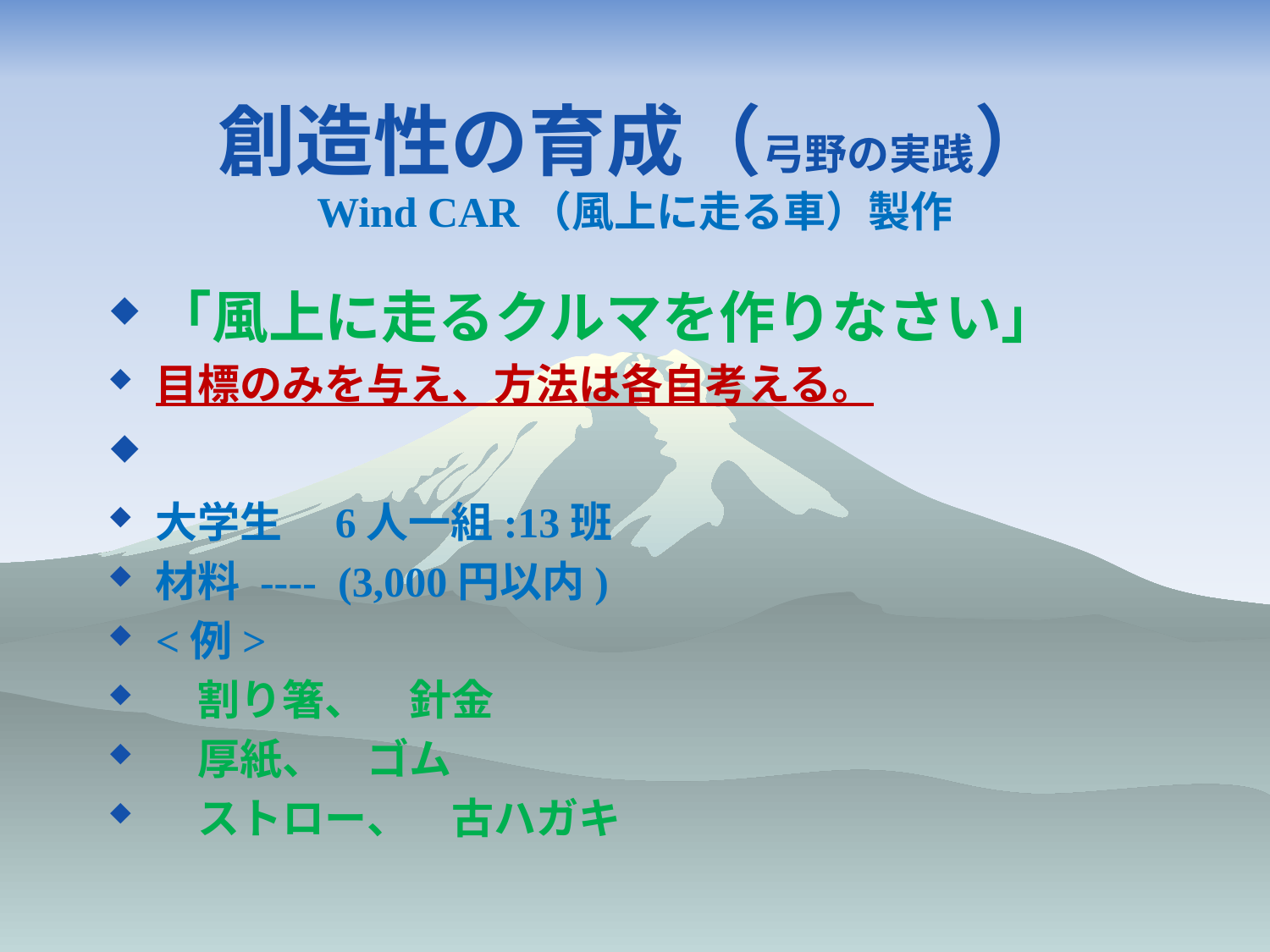

# 創造性の育成（弓野の実践） Wind CAR（風上に走る車）製作
「風上に走るクルマを作りなさい」
目標のみを与え、方法は各自考える。

大学生　6人一組:13班
材料 ----  (3,000円以内)
<例>
　割り箸、　針金
　厚紙、　ゴム
　ストロー、　古ハガキ